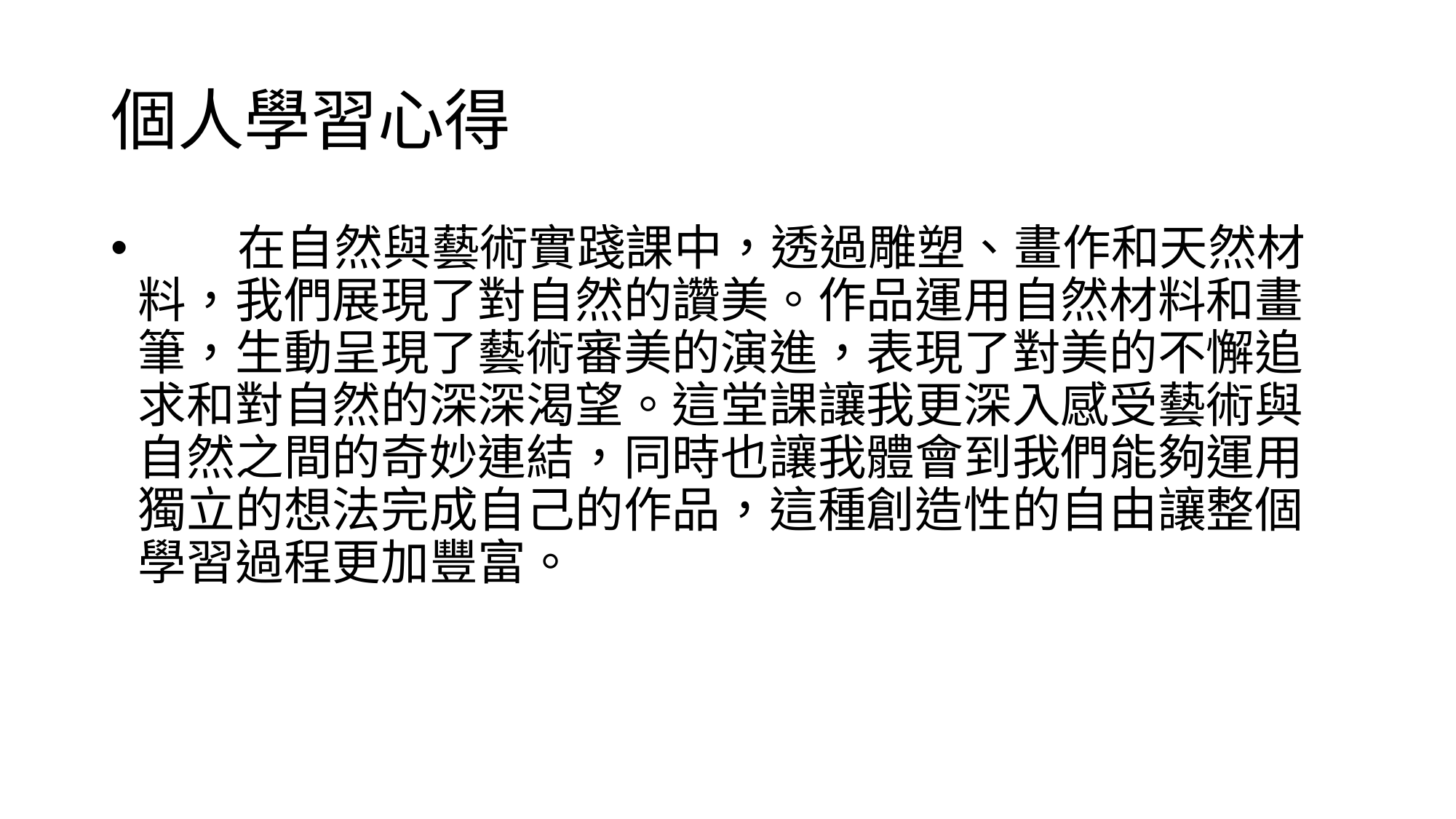

# 個人學習心得
        在自然與藝術實踐課中，透過雕塑、畫作和天然材料，我們展現了對自然的讚美。作品運用自然材料和畫筆，生動呈現了藝術審美的演進，表現了對美的不懈追求和對自然的深深渴望。這堂課讓我更深入感受藝術與自然之間的奇妙連結，同時也讓我體會到我們能夠運用獨立的想法完成自己的作品，這種創造性的自由讓整個學習過程更加豐富。